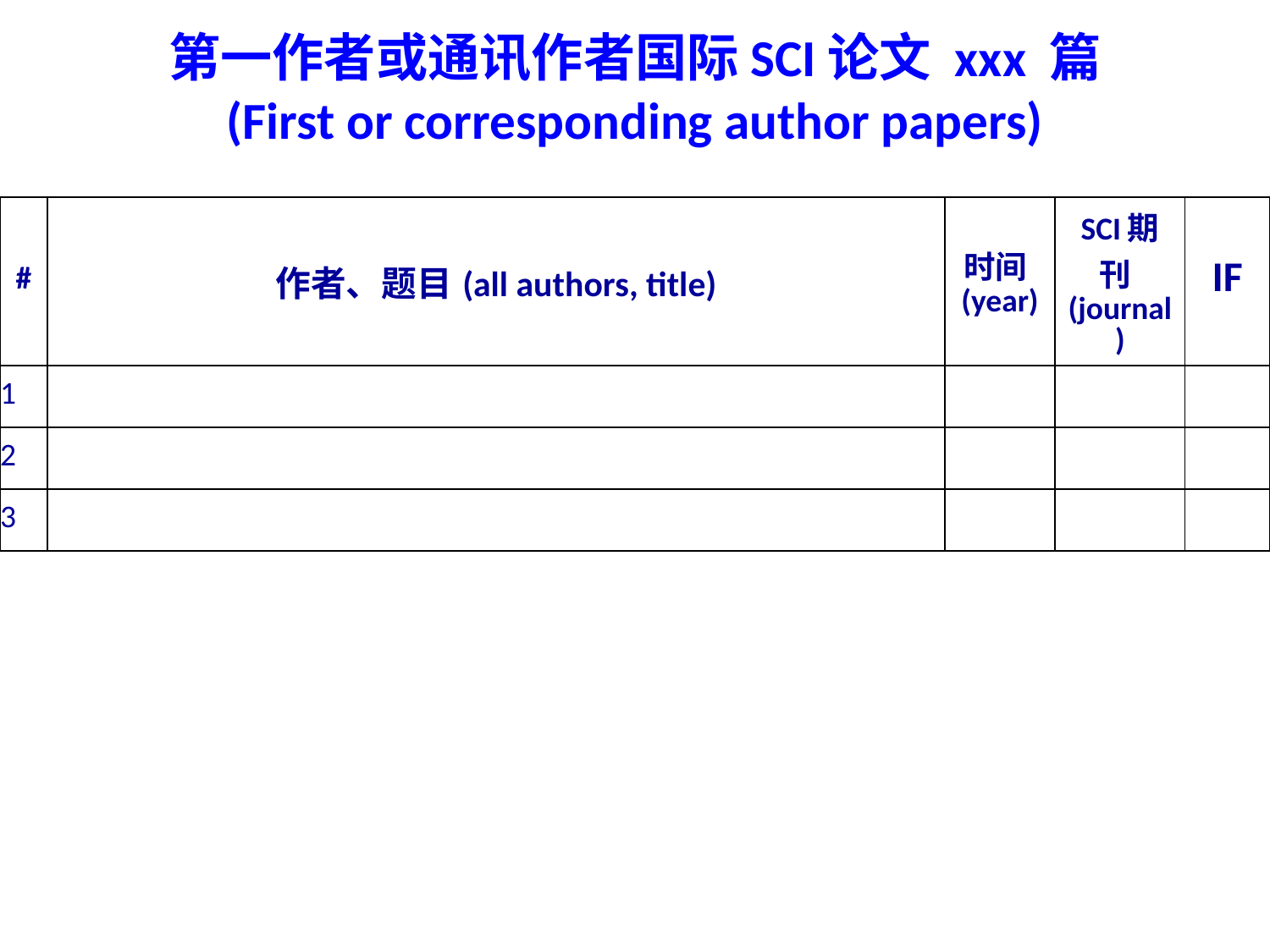

# 第一作者或通讯作者国际SCI论文 xxx 篇 (First or corresponding author papers)
| # | 作者、题目(all authors, title) | 时间(year) | SCI期刊(journal) | IF |
| --- | --- | --- | --- | --- |
| 1 |  |  |  |  |
| 2 |  |  |  |  |
| 3 |  |  |  |  |
14